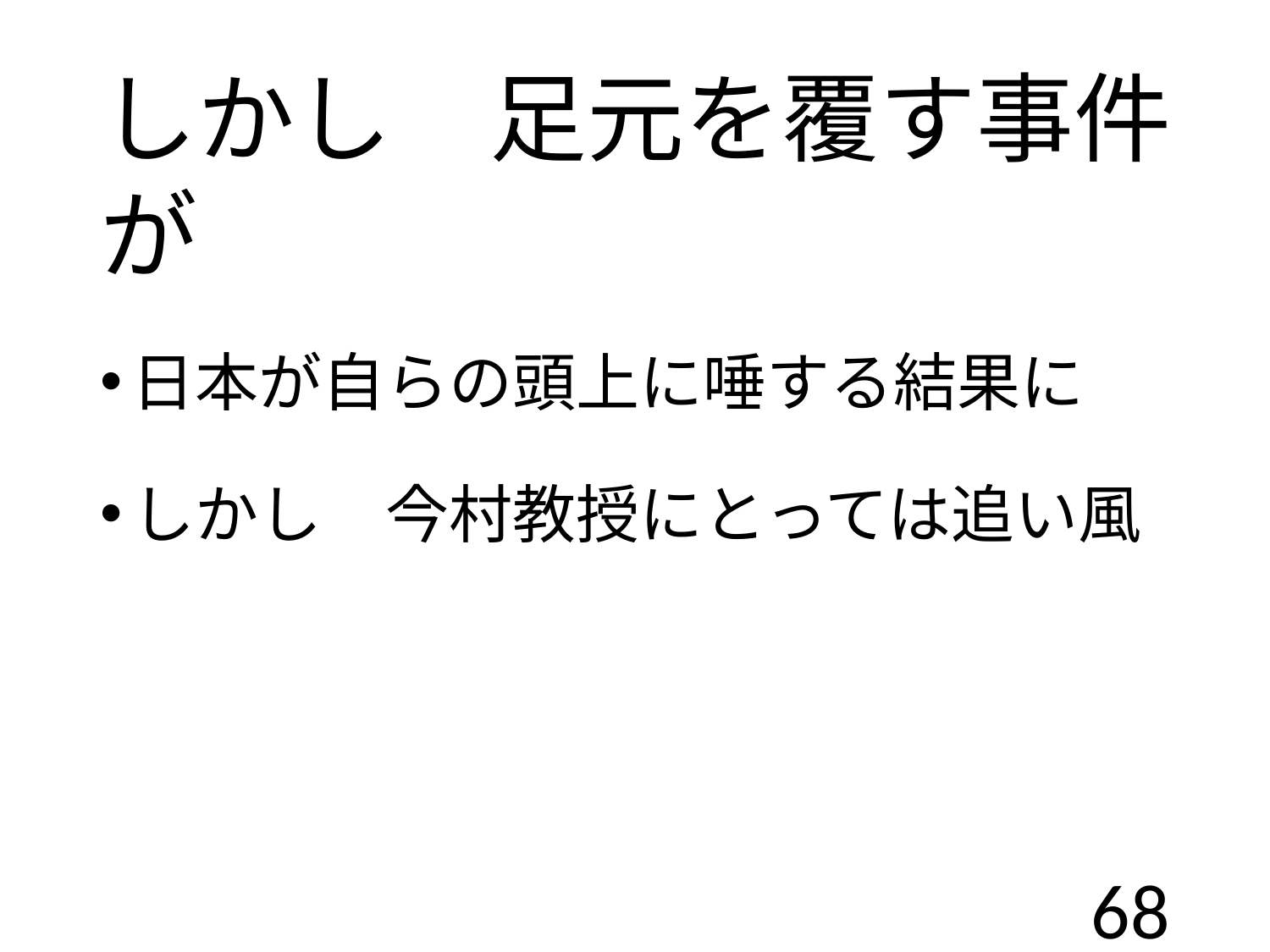

# しかし　足元を覆す事件が
日本が自らの頭上に唾する結果に
しかし　今村教授にとっては追い風
68